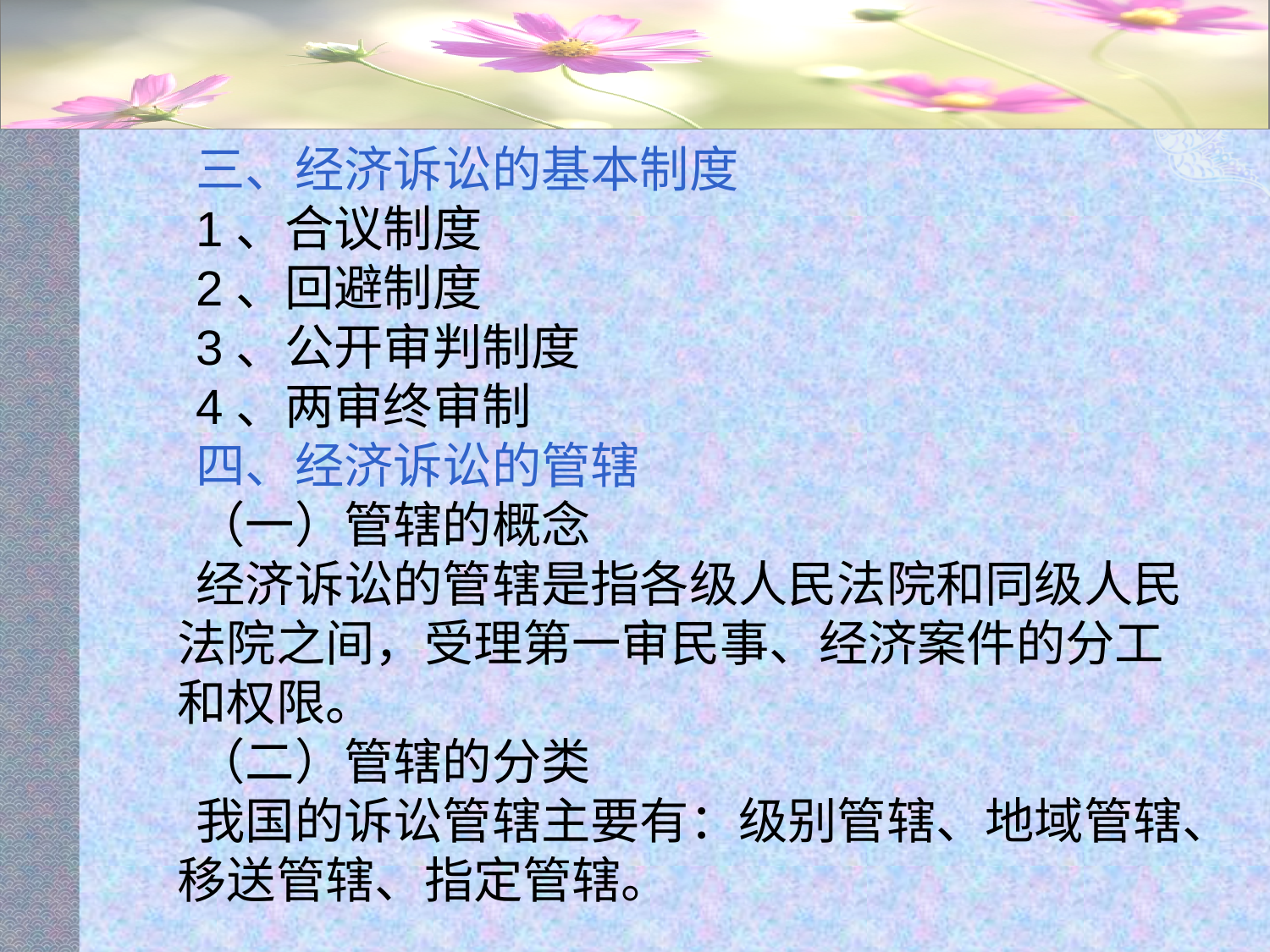

#

三、经济诉讼的基本制度
1、合议制度
2、回避制度
3、公开审判制度
4、两审终审制
四、经济诉讼的管辖
（一）管辖的概念
经济诉讼的管辖是指各级人民法院和同级人民法院之间，受理第一审民事、经济案件的分工和权限。
（二）管辖的分类
我国的诉讼管辖主要有：级别管辖、地域管辖、移送管辖、指定管辖。